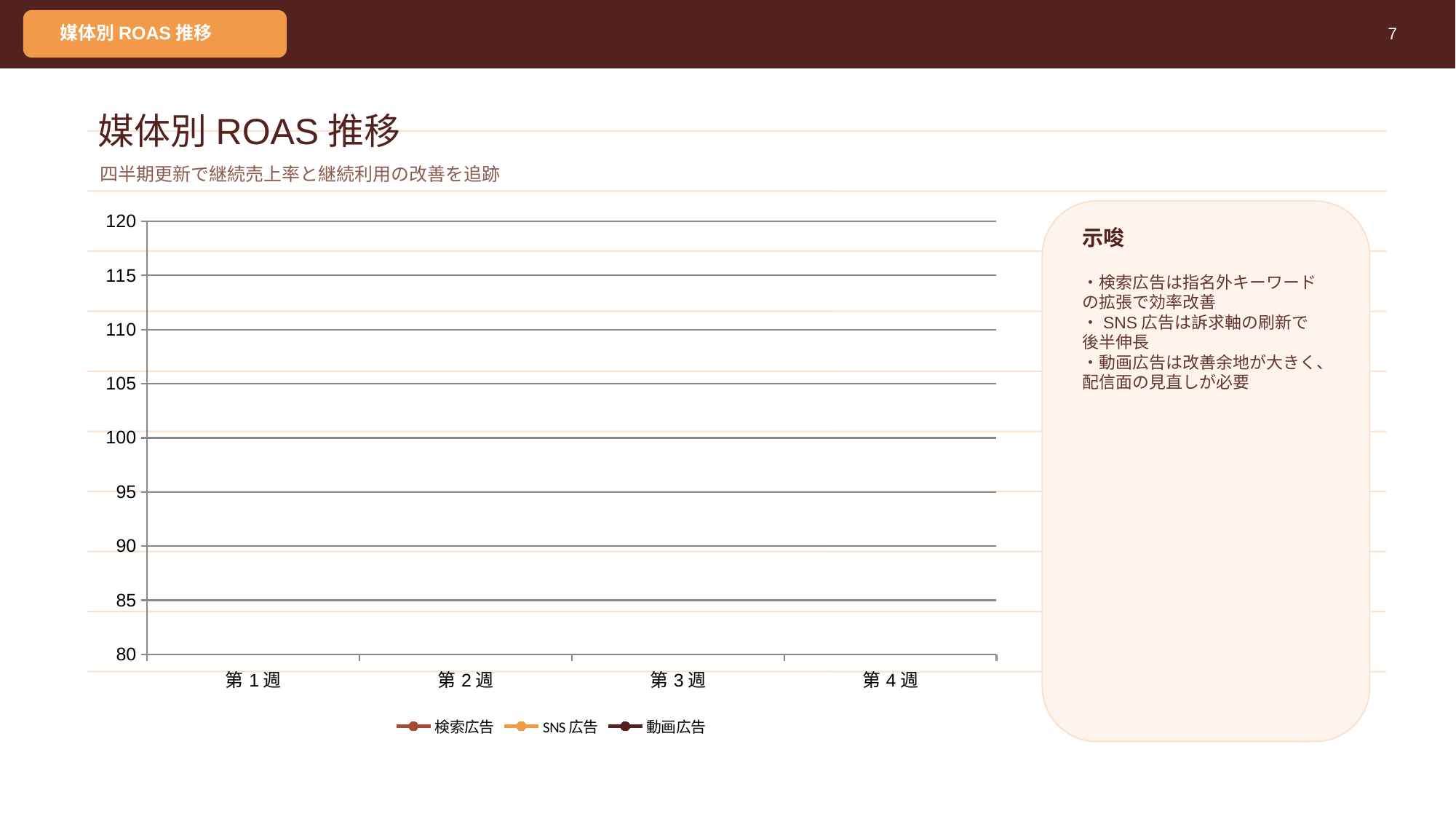

媒体別ROAS推移
7
媒体別ROAS推移

四半期更新で継続売上率と継続利用の改善を追跡

### Chart

| Category | 検索広告 | SNS広告 | 動画広告 |
|---|---|---|---|
| 第1週 | 352.0 | 232.0 | 162.0 |
| 第2週 | 378.0 | 248.0 | 171.0 |
| 第3週 | 401.0 | 270.0 | 179.0 |
| 第4週 | 432.0 | 289.0 | 188.0 |
示唆

・検索広告は指名外キーワードの拡張で効率改善
・SNS広告は訴求軸の刷新で後半伸長
・動画広告は改善余地が大きく、配信面の見直しが必要